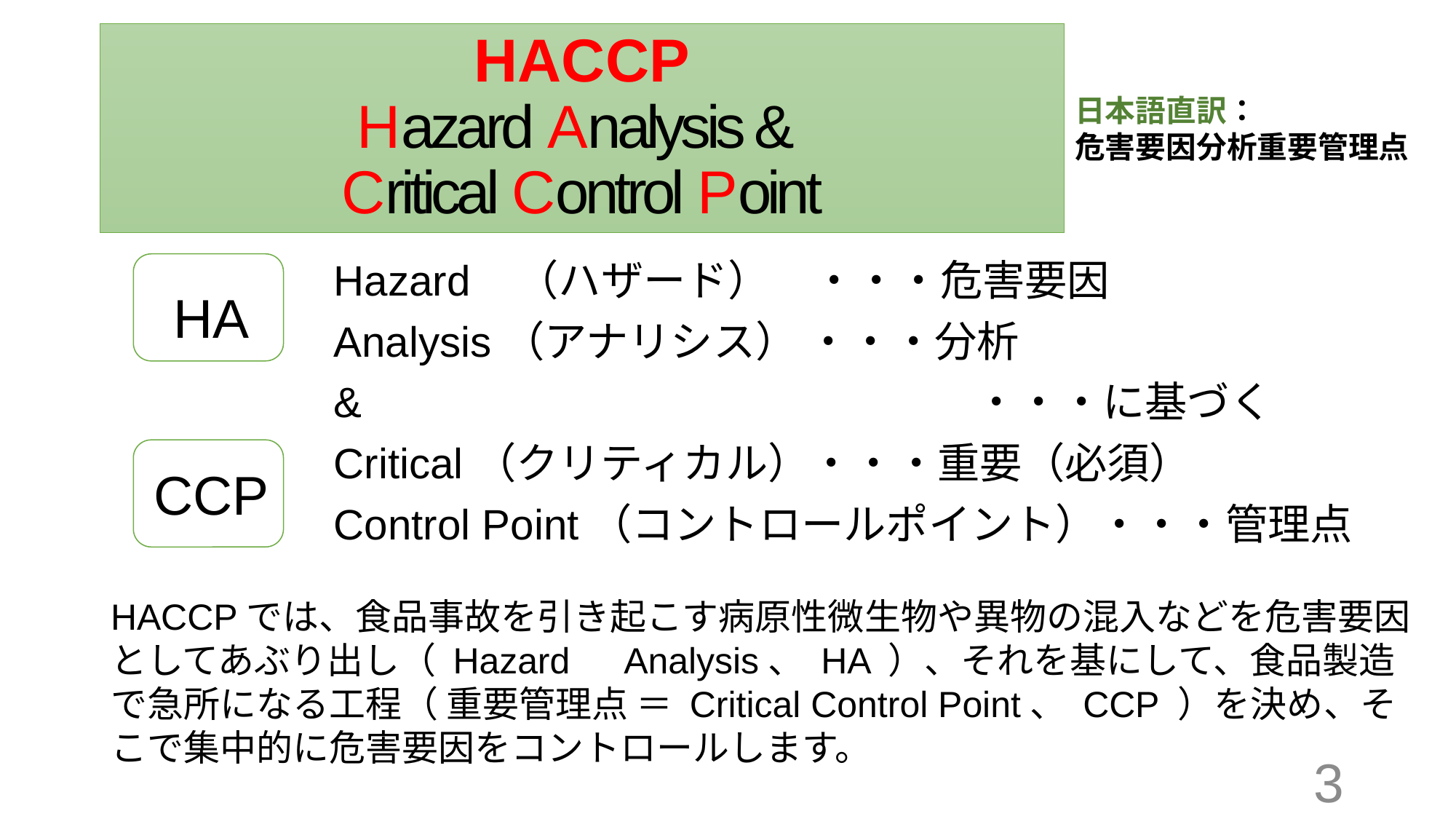

# HACCP Hazard Analysis & Critical Control Point
日本語直訳：
危害要因分析重要管理点

Hazard   （ハザード）　・・・危害要因
Analysis（アナリシス） ・・・分析
&          　　　　　　　 　　　　 ・・・に基づく
Critical（クリティカル）・・・重要（必須）
Control Point（コントロールポイント）・・・管理点

HA

CCP
HACCPでは、食品事故を引き起こす病原性微生物や異物の混入などを危害要因としてあぶり出し（ Hazard　Analysis、 HA ）、それを基にして、食品製造で急所になる工程（ 重要管理点 ＝ Critical Control Point、 CCP ）を決め、そこで集中的に危害要因をコントロールします。

3